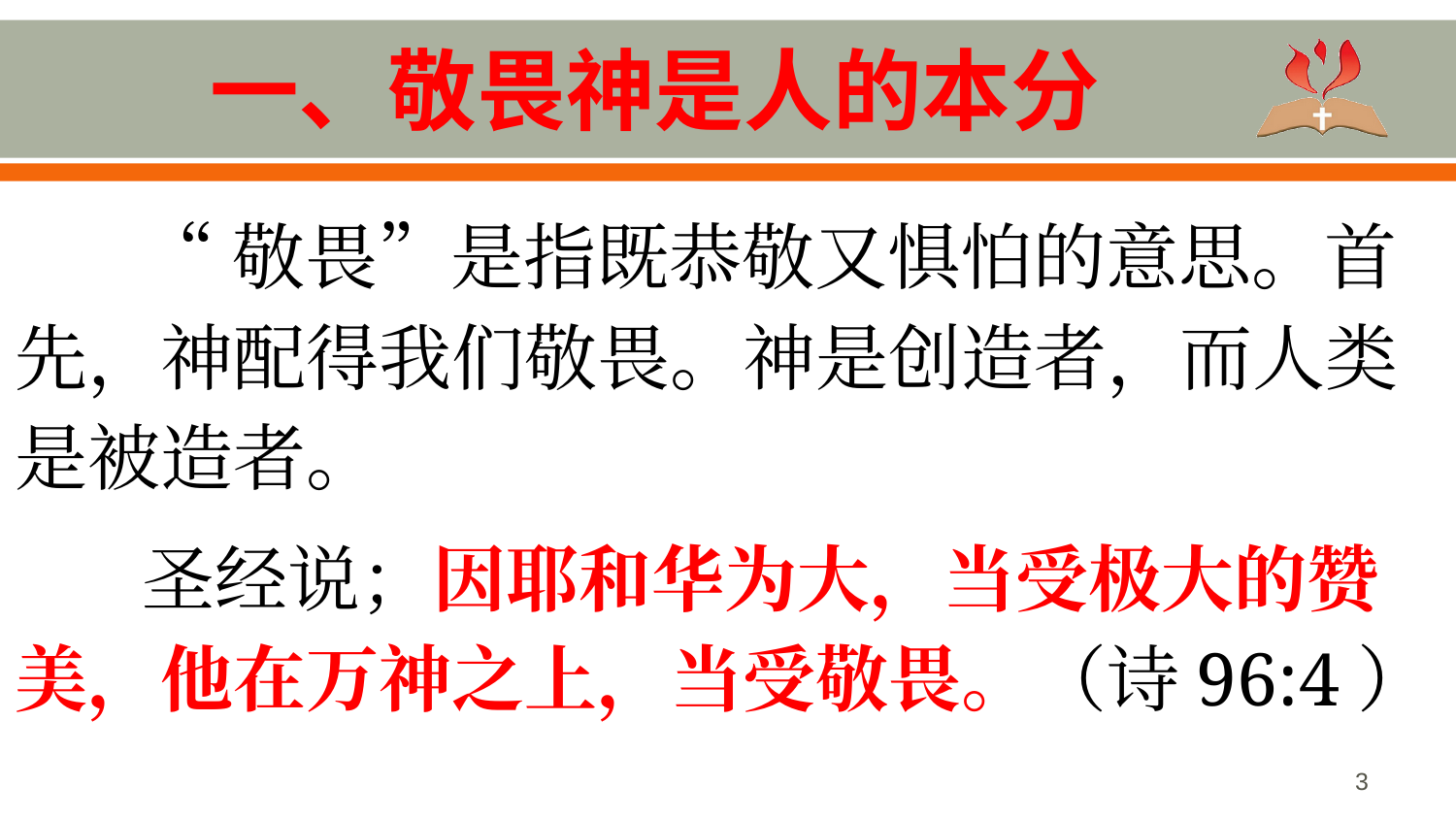

# 一、敬畏神是人的本分
“敬畏”是指既恭敬又惧怕的意思。首先，神配得我们敬畏。神是创造者，而人类是被造者。
圣经说；因耶和华为大，当受极大的赞美，他在万神之上，当受敬畏。（诗96:4）

3